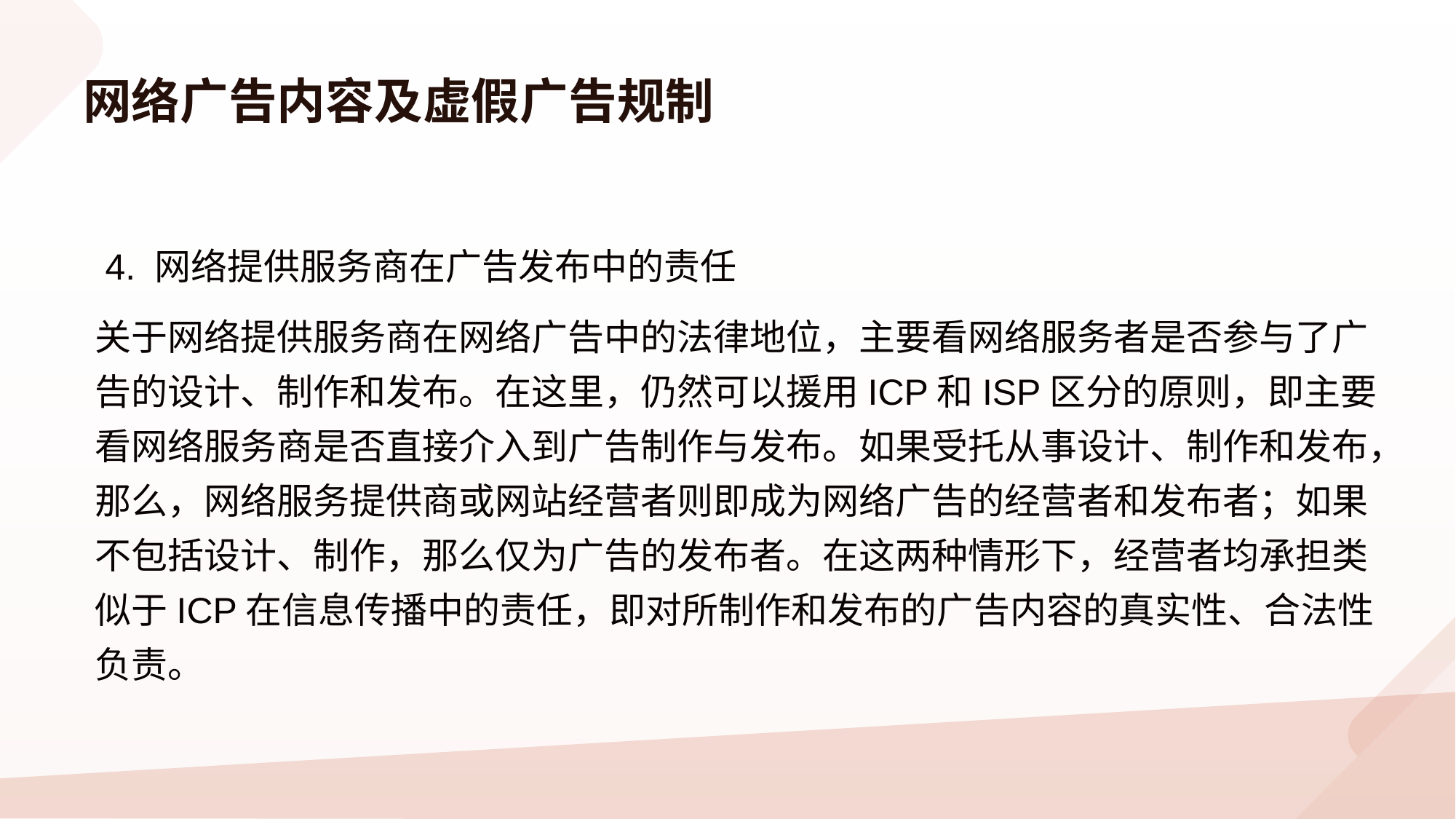

# 网络广告内容及虚假广告规制
 4. 网络提供服务商在广告发布中的责任
关于网络提供服务商在网络广告中的法律地位，主要看网络服务者是否参与了广告的设计、制作和发布。在这里，仍然可以援用ICP和ISP区分的原则，即主要看网络服务商是否直接介入到广告制作与发布。如果受托从事设计、制作和发布，那么，网络服务提供商或网站经营者则即成为网络广告的经营者和发布者；如果不包括设计、制作，那么仅为广告的发布者。在这两种情形下，经营者均承担类似于ICP在信息传播中的责任，即对所制作和发布的广告内容的真实性、合法性负责。